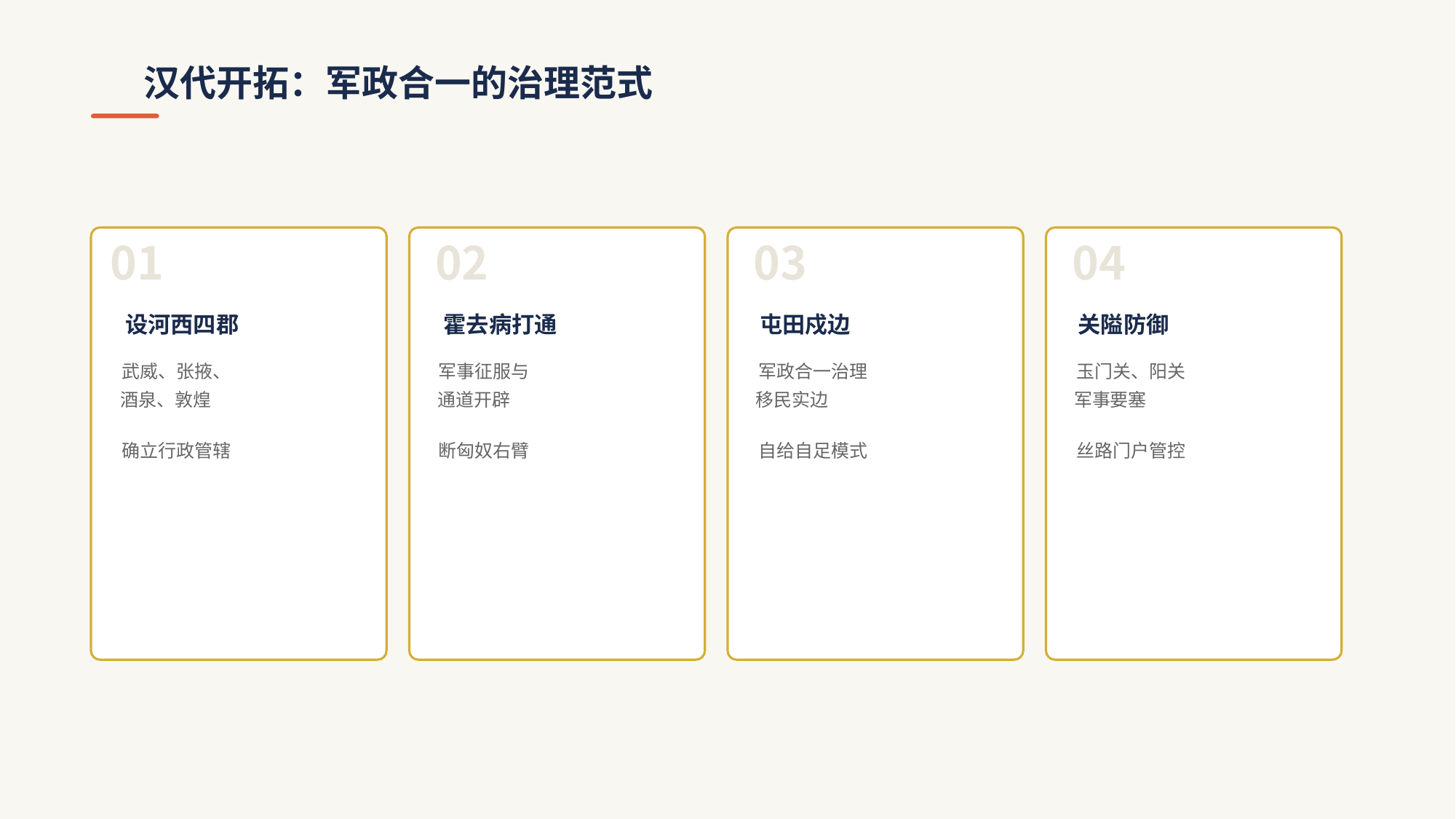

汉代开拓：军政合一的治理范式

01
设河西四郡
武威、张掖、
酒泉、敦煌
确立行政管辖

02
霍去病打通
军事征服与
通道开辟
断匈奴右臂

03
屯田戍边
军政合一治理
移民实边
自给自足模式

04
关隘防御
玉门关、阳关
军事要塞
丝路门户管控